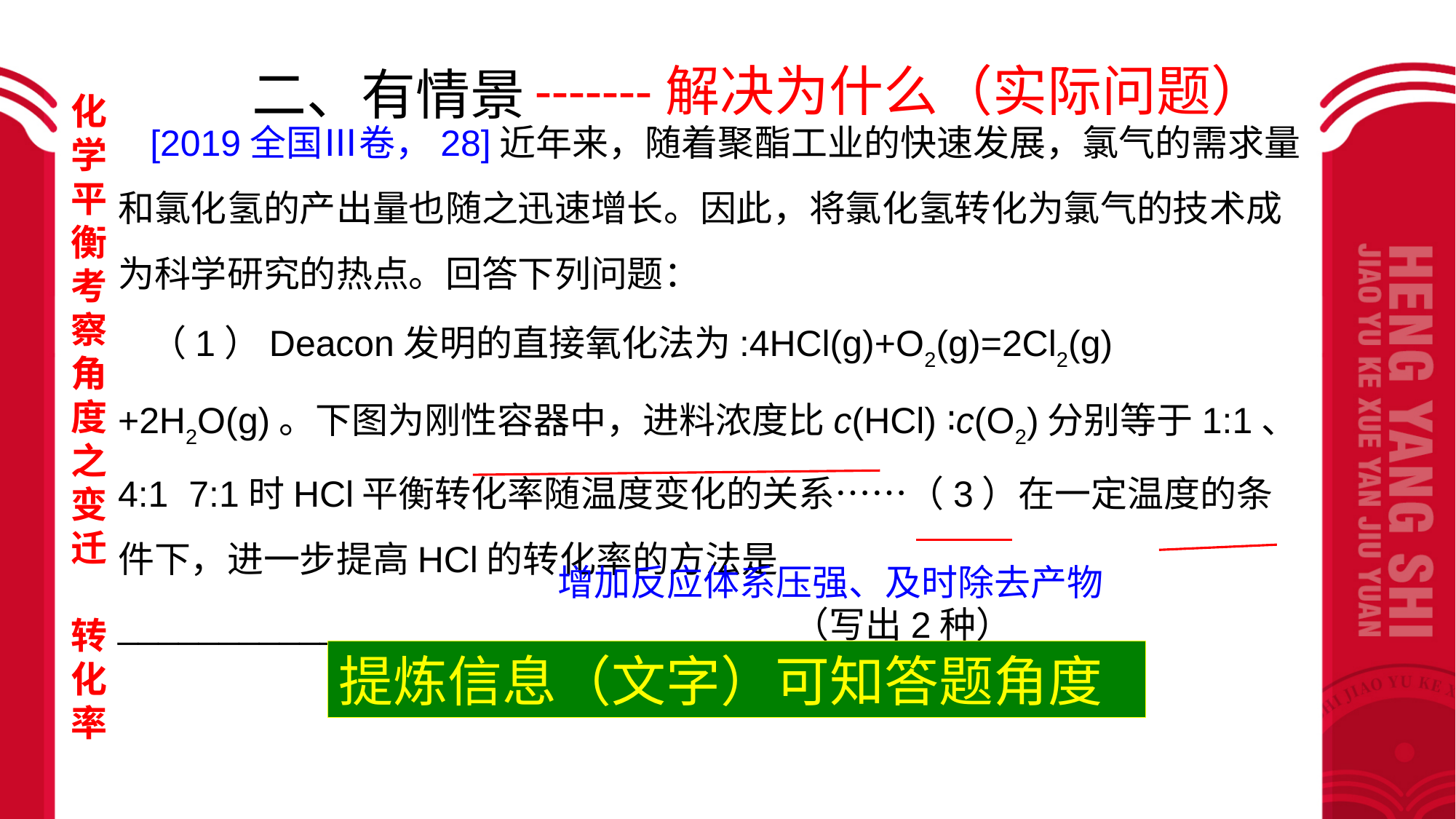

-------解决为什么（实际问题）
二、有情景
化学平衡考察角度之变迁

转化率
[2019全国Ⅲ卷，28]近年来，随着聚酯工业的快速发展，氯气的需求量和氯化氢的产出量也随之迅速增长。因此，将氯化氢转化为氯气的技术成为科学研究的热点。回答下列问题：
（1）Deacon发明的直接氧化法为:4HCl(g)+O2(g)=2Cl2(g)+2H2O(g)。下图为刚性容器中，进料浓度比c(HCl) ∶c(O2)分别等于1:1、4:1  7:1时HCl平衡转化率随温度变化的关系……（3）在一定温度的条件下，进一步提高HCl的转化率的方法是_________________________________（写出2种）

增加反应体系压强、及时除去产物
提炼信息（文字）可知答题角度